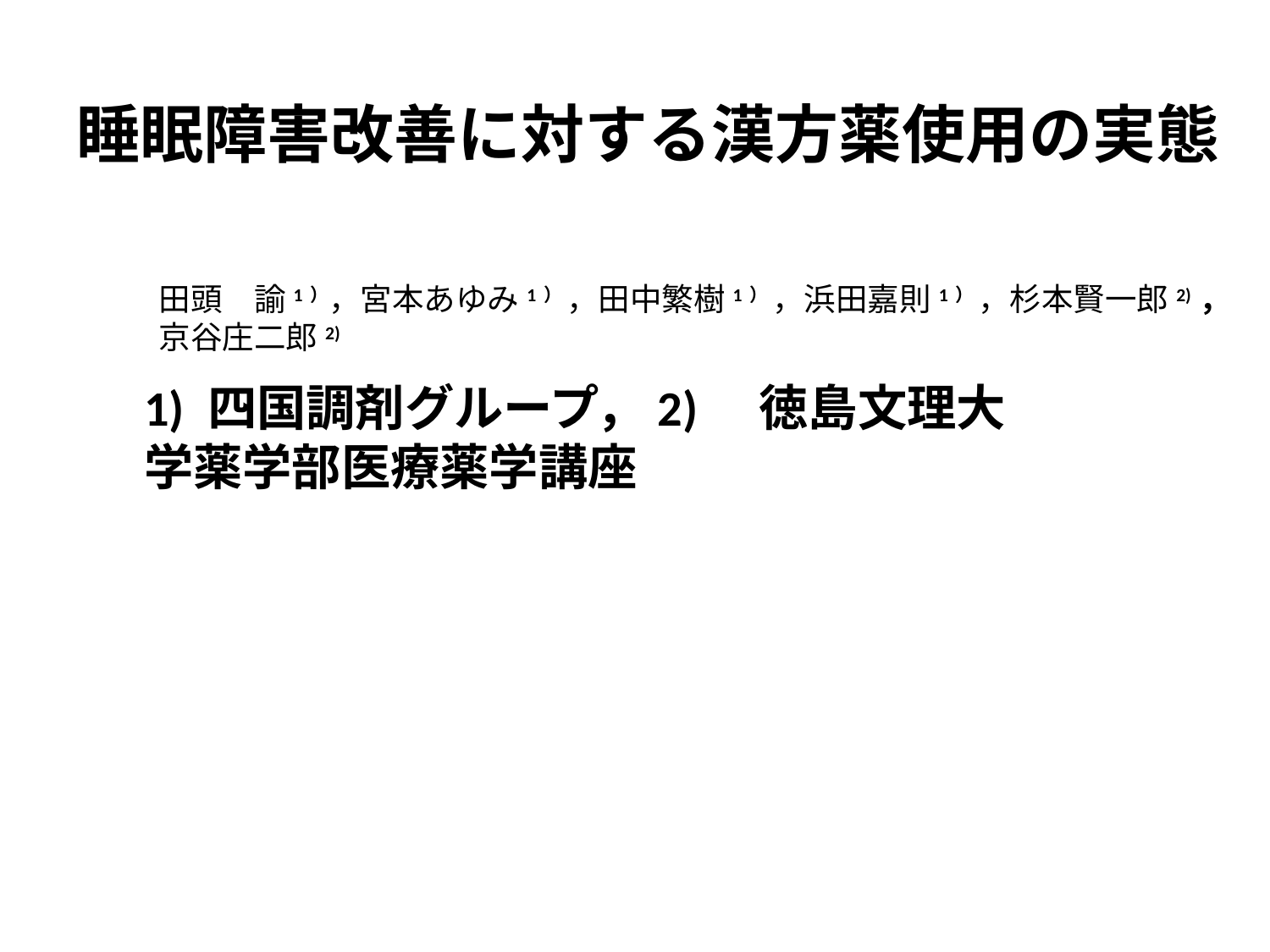

睡眠障害改善に対する漢方薬使用の実態
田頭　諭1），宮本あゆみ1） ，田中繁樹1） ，浜田嘉則1） ，杉本賢一郎2)，京谷庄二郎2)
1) 四国調剤グループ，2)　徳島文理大学薬学部医療薬学講座